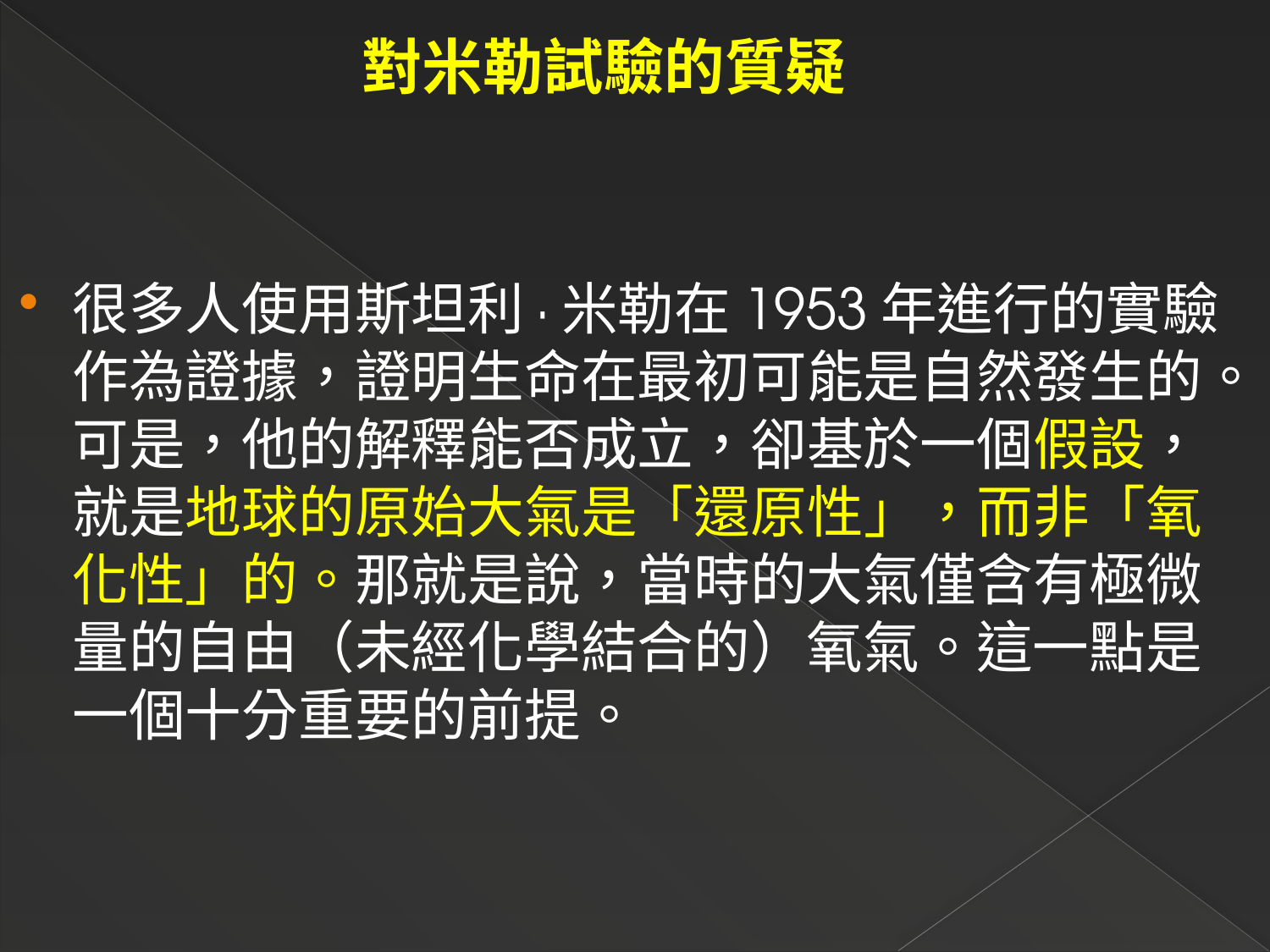

# 對米勒試驗的質疑

很多人使用斯坦利·米勒在1953年進行的實驗作為證據，證明生命在最初可能是自然發生的。可是，他的解釋能否成立，卻基於一個假設，就是地球的原始大氣是「還原性」，而非「氧化性」的。那就是說，當時的大氣僅含有極微量的自由（未經化學結合的）氧氣。這一點是一個十分重要的前提。